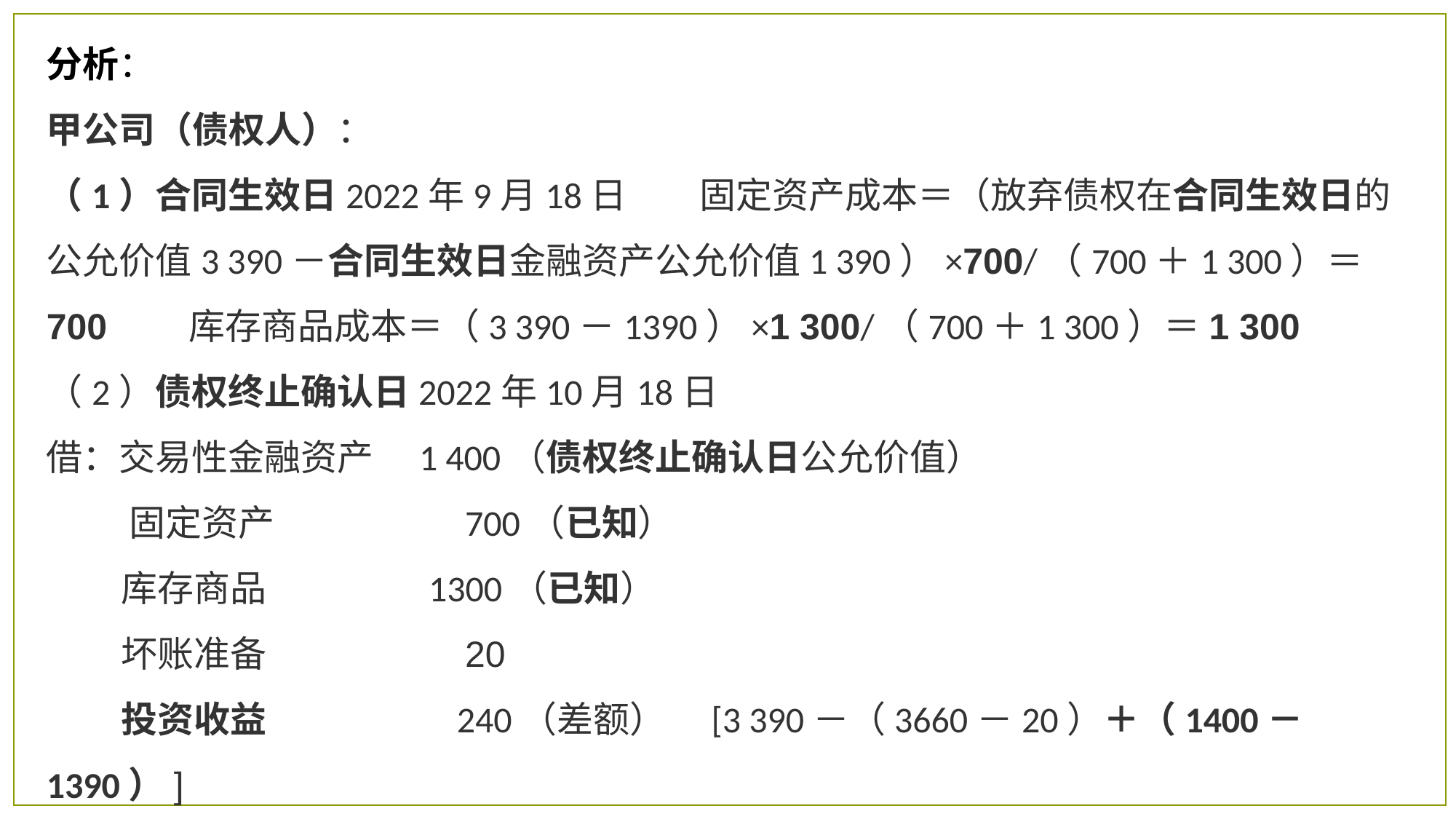

分析：
甲公司（债权人）：
（1）合同生效日2022年9月18日　　固定资产成本＝（放弃债权在合同生效日的公允价值3 390－合同生效日金融资产公允价值1 390）×700/（700＋1 300）＝700　　库存商品成本＝（3 390－1390）×1 300/（700＋1 300）＝1 300
（2）债权终止确认日2022年10月18日
借：交易性金融资产　1 400（债权终止确认日公允价值）
         固定资产　　　　　700（已知）
        库存商品　　　　 1300（已知）
        坏账准备　　　　　 20
        投资收益　　　　　240（差额）　[3 390－（3660－20）＋（1400－1390）]
        贷：应收账款　　　　　3 660